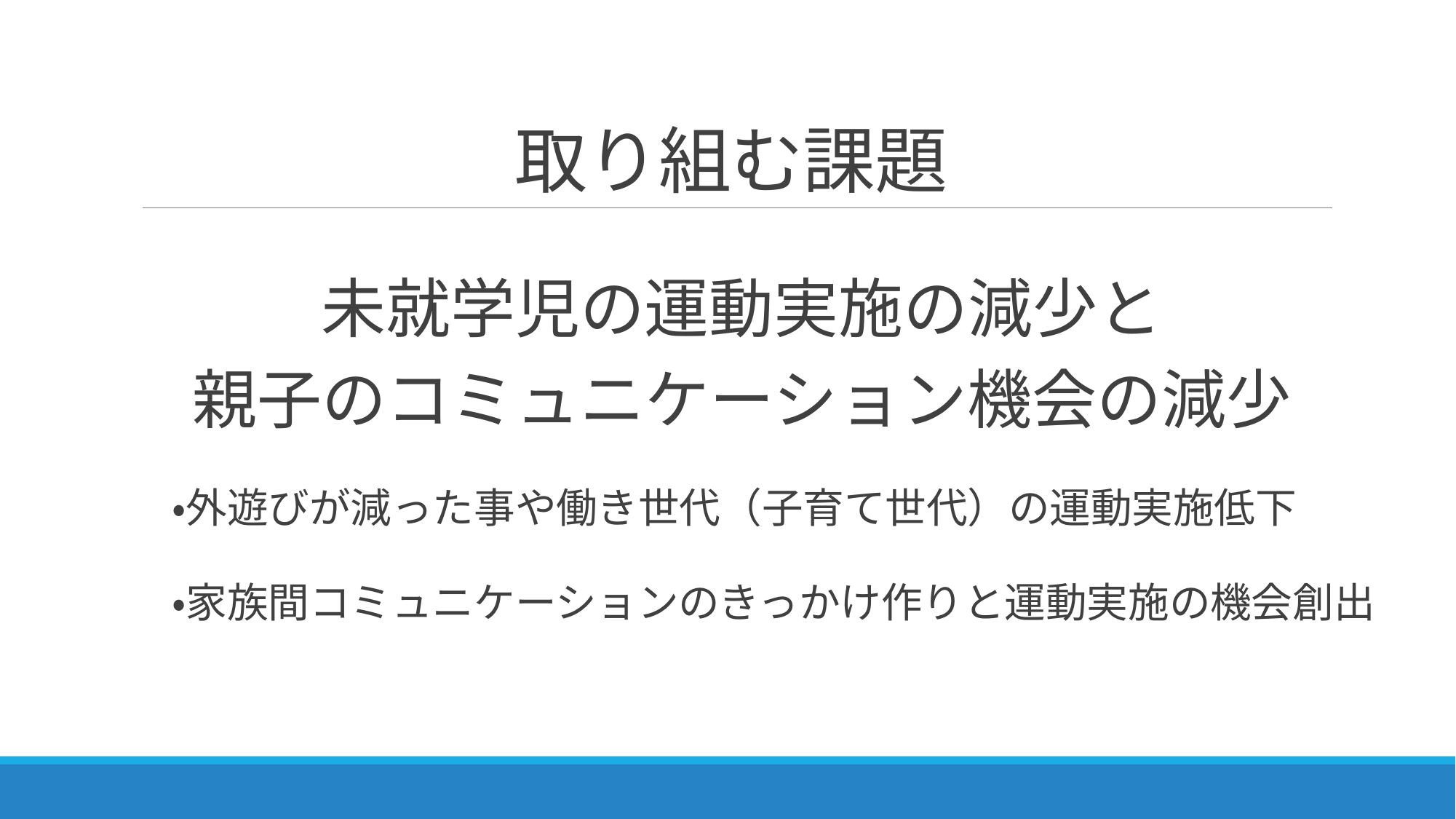

# 取り組む課題
未就学児の運動実施の減少と
親子のコミュニケーション機会の減少
・外遊びが減った事や働き世代（子育て世代）の運動実施低下
・家族間コミュニケーションのきっかけ作りと運動実施の機会創出